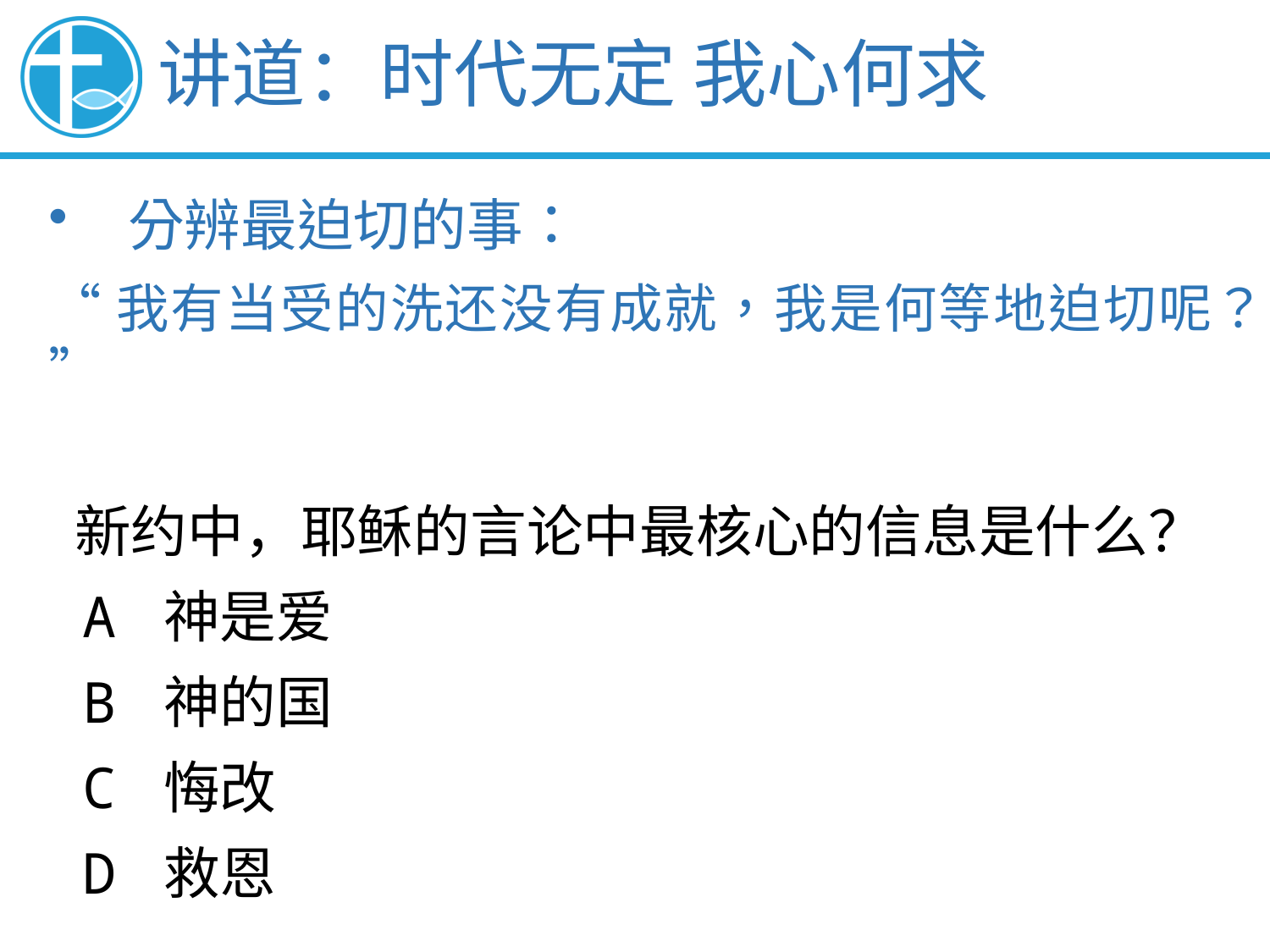

讲道：时代无定 我心何求
分辨最迫切的事：
“我有当受的洗还没有成就，我是何等地迫切呢？”

 新约中，耶稣的言论中最核心的信息是什么？
 A 神是爱
 B 神的国
 C 悔改
 D 救恩